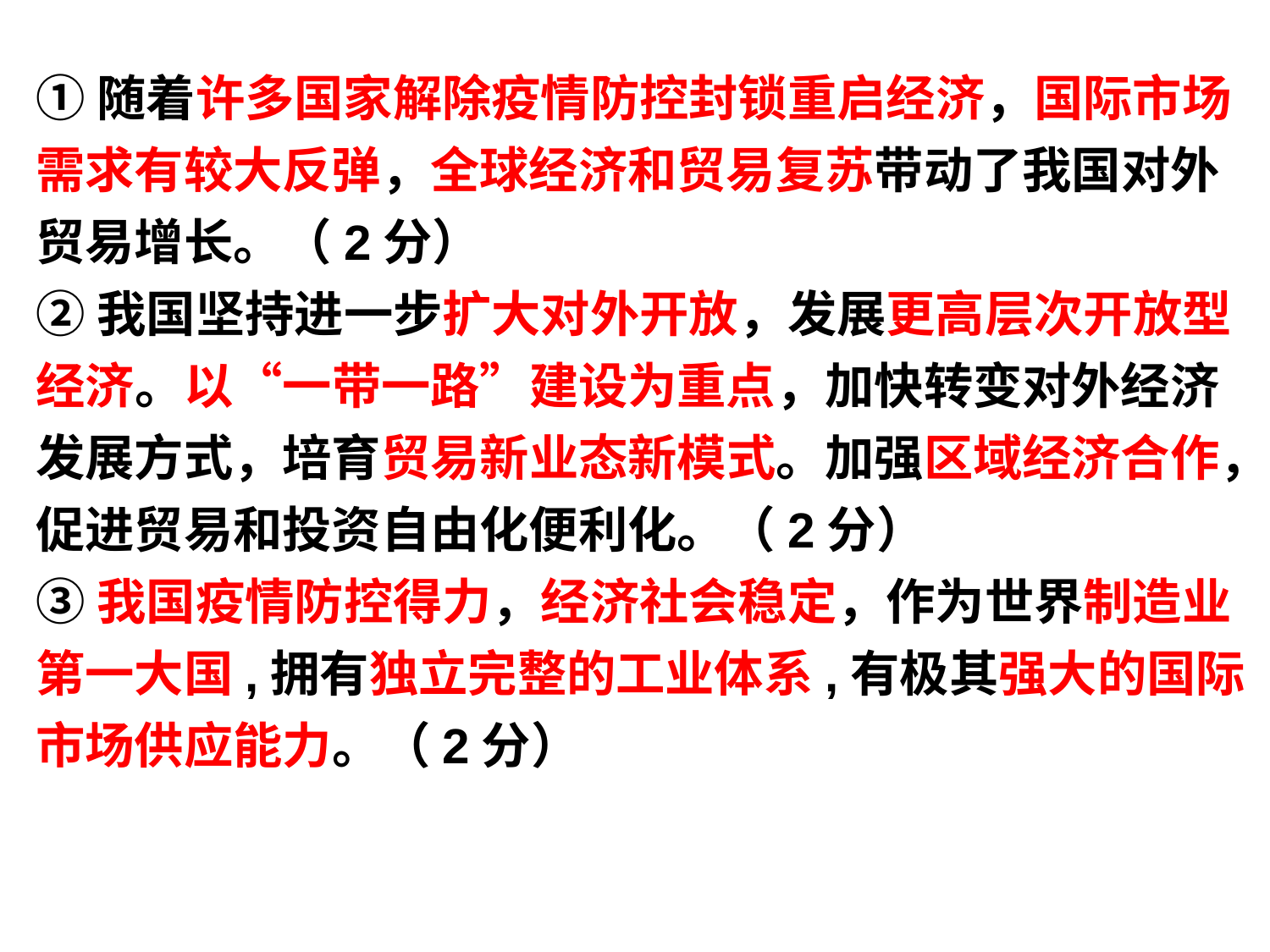

①随着许多国家解除疫情防控封锁重启经济，国际市场需求有较大反弹，全球经济和贸易复苏带动了我国对外贸易增长。（2分）
②我国坚持进一步扩大对外开放，发展更高层次开放型经济。以“一带一路”建设为重点，加快转变对外经济发展方式，培育贸易新业态新模式。加强区域经济合作，促进贸易和投资自由化便利化。（2分）
③我国疫情防控得力，经济社会稳定，作为世界制造业第一大国,拥有独立完整的工业体系,有极其强大的国际市场供应能力。（2分）